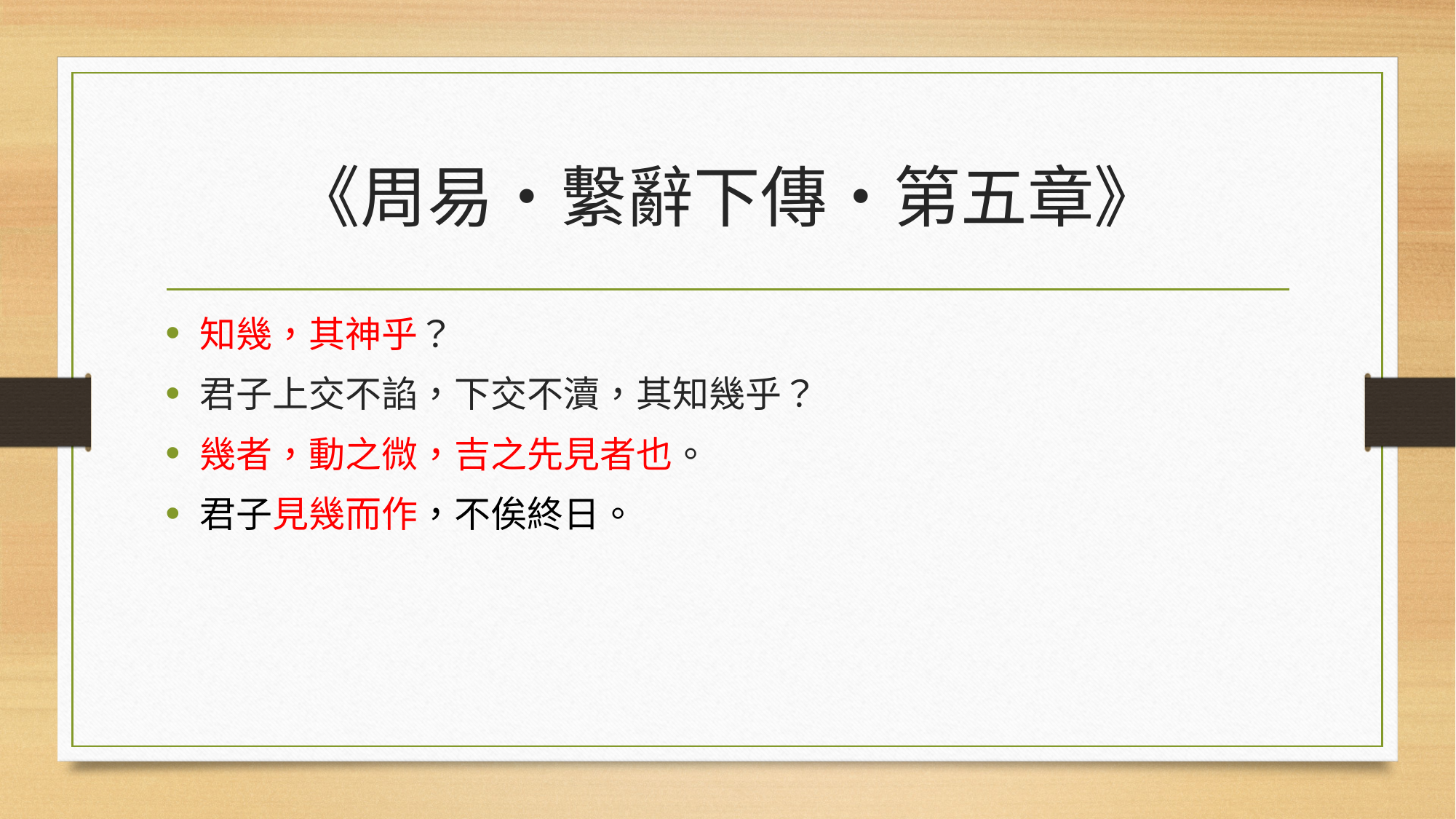

# 《周易‧繫辭下傳‧第五章》
知幾，其神乎？
君子上交不諂，下交不瀆，其知幾乎？
幾者，動之微，吉之先見者也。
君子見幾而作，不俟終日。